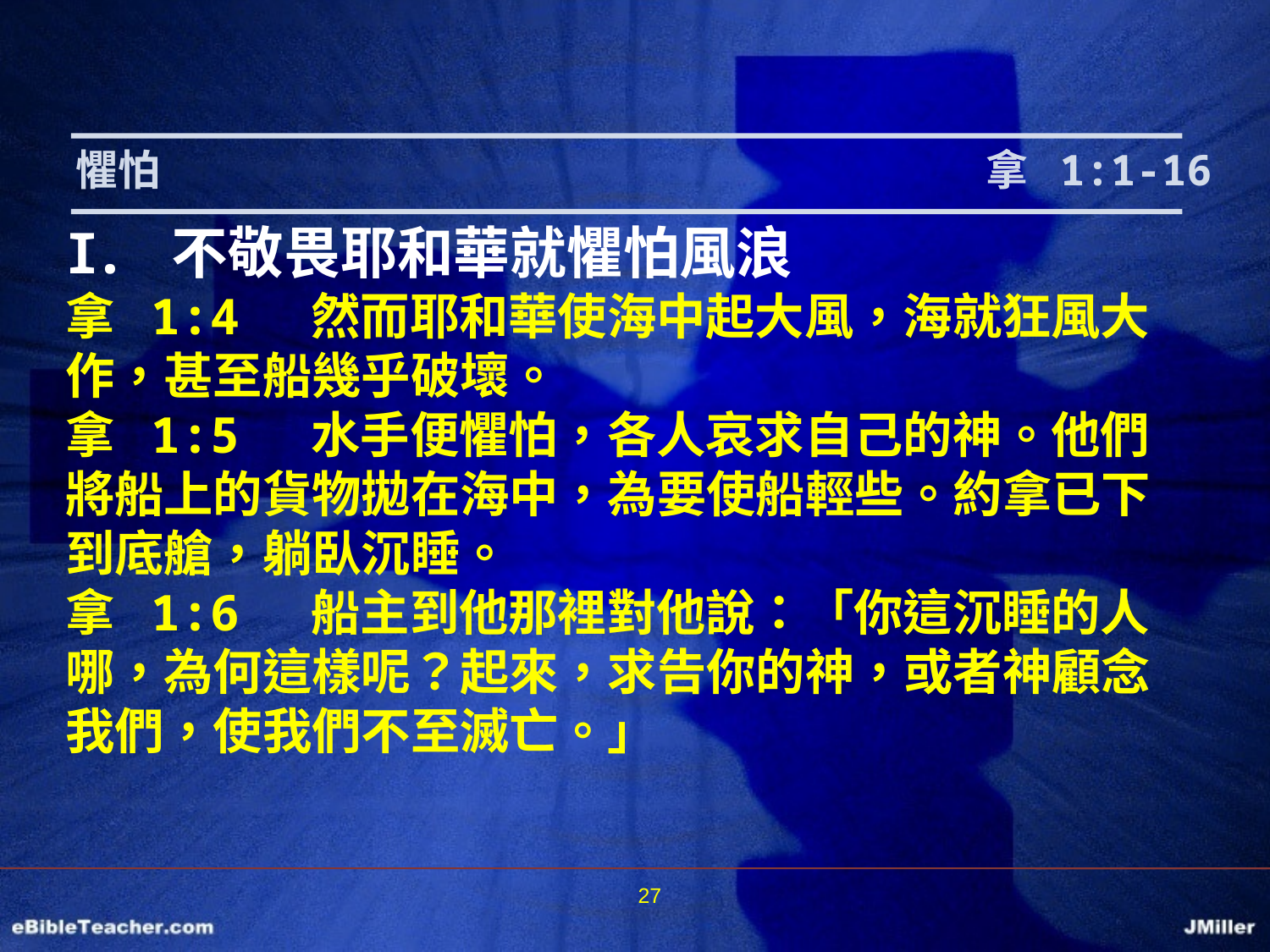

懼怕							 拿 1:1-16
不敬畏耶和華就懼怕風浪
拿 1:4  然而耶和華使海中起大風，海就狂風大作，甚至船幾乎破壞。
拿 1:5  水手便懼怕，各人哀求自己的神。他們將船上的貨物拋在海中，為要使船輕些。約拿已下到底艙，躺臥沉睡。
拿 1:6  船主到他那裡對他說：「你這沉睡的人哪，為何這樣呢？起來，求告你的神，或者神顧念我們，使我們不至滅亡。」